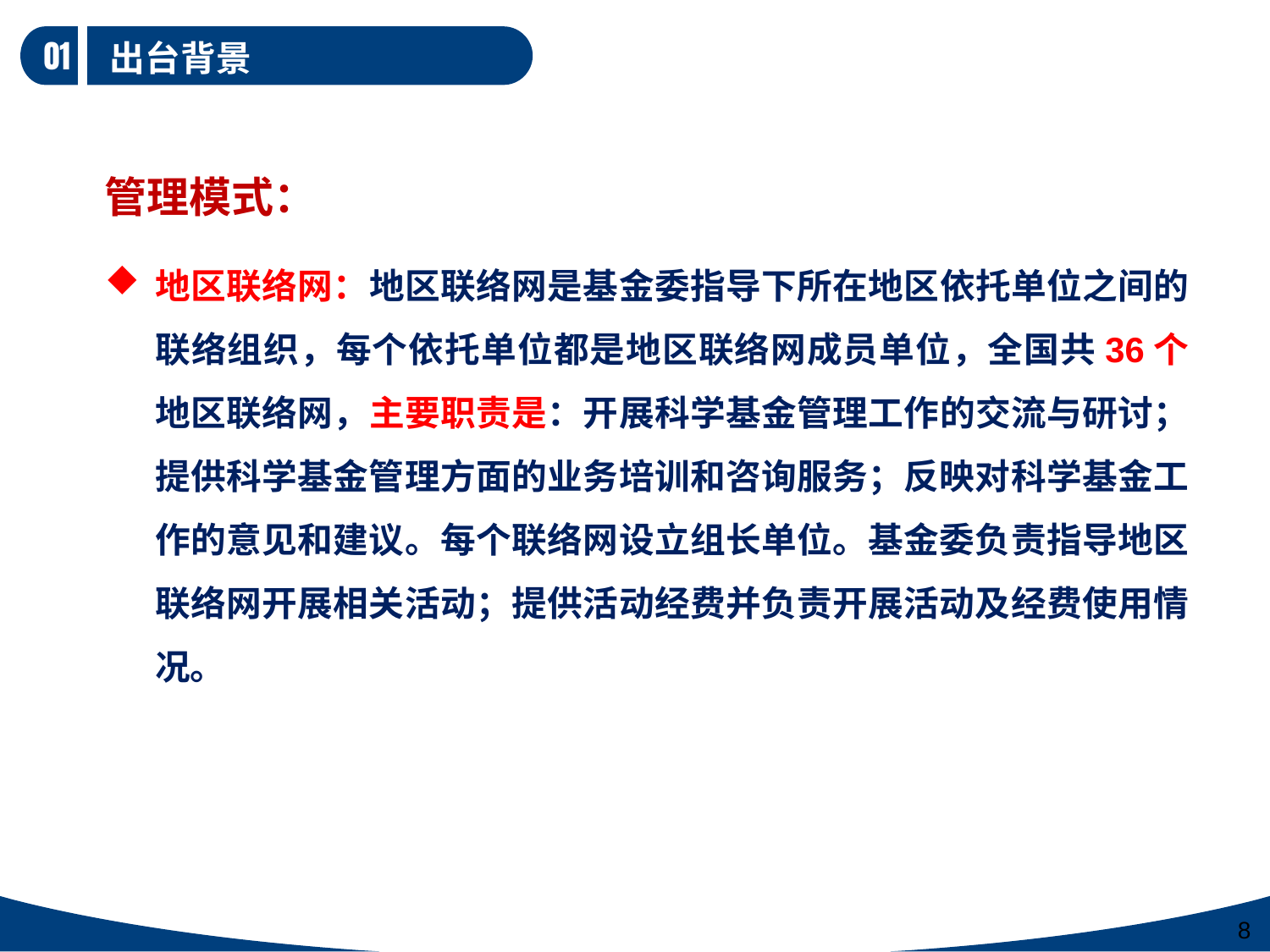

出台背景
01
管理模式：
地区联络网：地区联络网是基金委指导下所在地区依托单位之间的联络组织，每个依托单位都是地区联络网成员单位，全国共36个地区联络网，主要职责是：开展科学基金管理工作的交流与研讨；提供科学基金管理方面的业务培训和咨询服务；反映对科学基金工作的意见和建议。每个联络网设立组长单位。基金委负责指导地区联络网开展相关活动；提供活动经费并负责开展活动及经费使用情况。

8